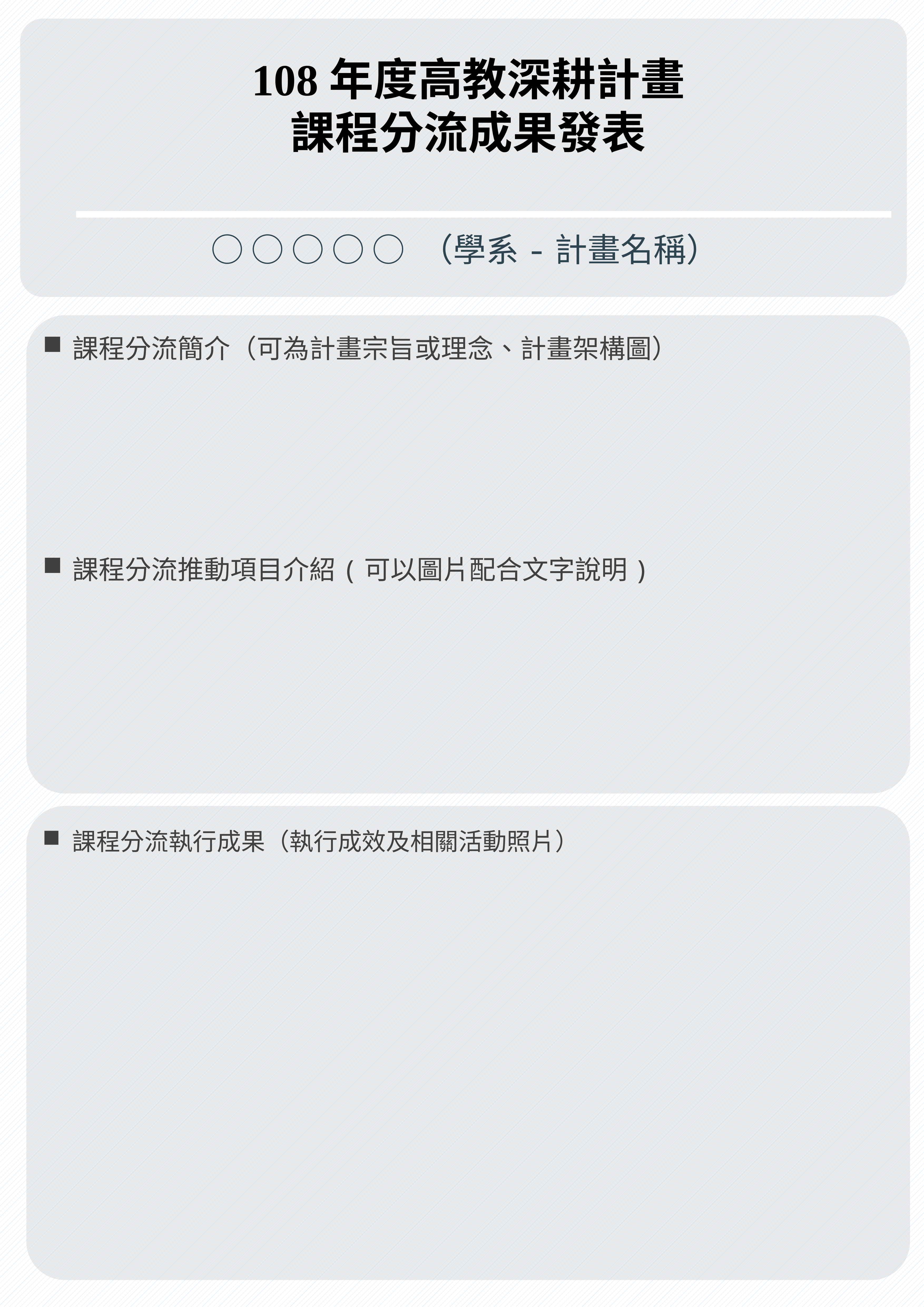

108年度高教深耕計畫
課程分流成果發表
○ ○ ○ ○ ○ （學系-計畫名稱）

課程分流簡介（可為計畫宗旨或理念、計畫架構圖）

課程分流推動項目介紹(可以圖片配合文字說明)

課程分流執行成果（執行成效及相關活動照片）